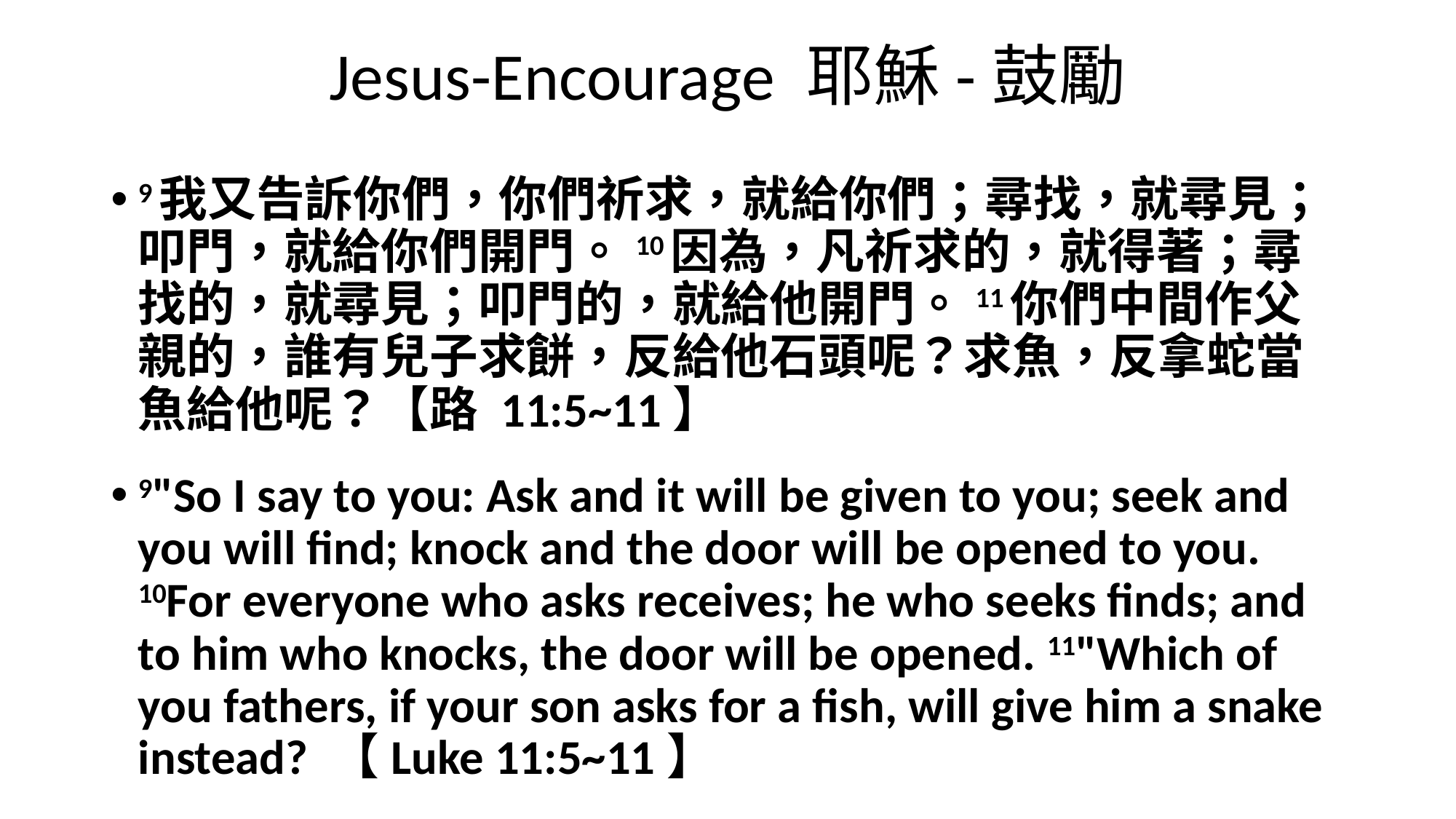

# Jesus-Encourage 耶穌-鼓勵
9我又告訴你們，你們祈求，就給你們；尋找，就尋見；叩門，就給你們開門。10因為，凡祈求的，就得著；尋找的，就尋見；叩門的，就給他開門。11你們中間作父親的，誰有兒子求餅，反給他石頭呢？求魚，反拿蛇當魚給他呢？【路 11:5~11】
9"So I say to you: Ask and it will be given to you; seek and you will find; knock and the door will be opened to you. 10For everyone who asks receives; he who seeks finds; and to him who knocks, the door will be opened. 11"Which of you fathers, if your son asks for a fish, will give him a snake instead? 【Luke 11:5~11】